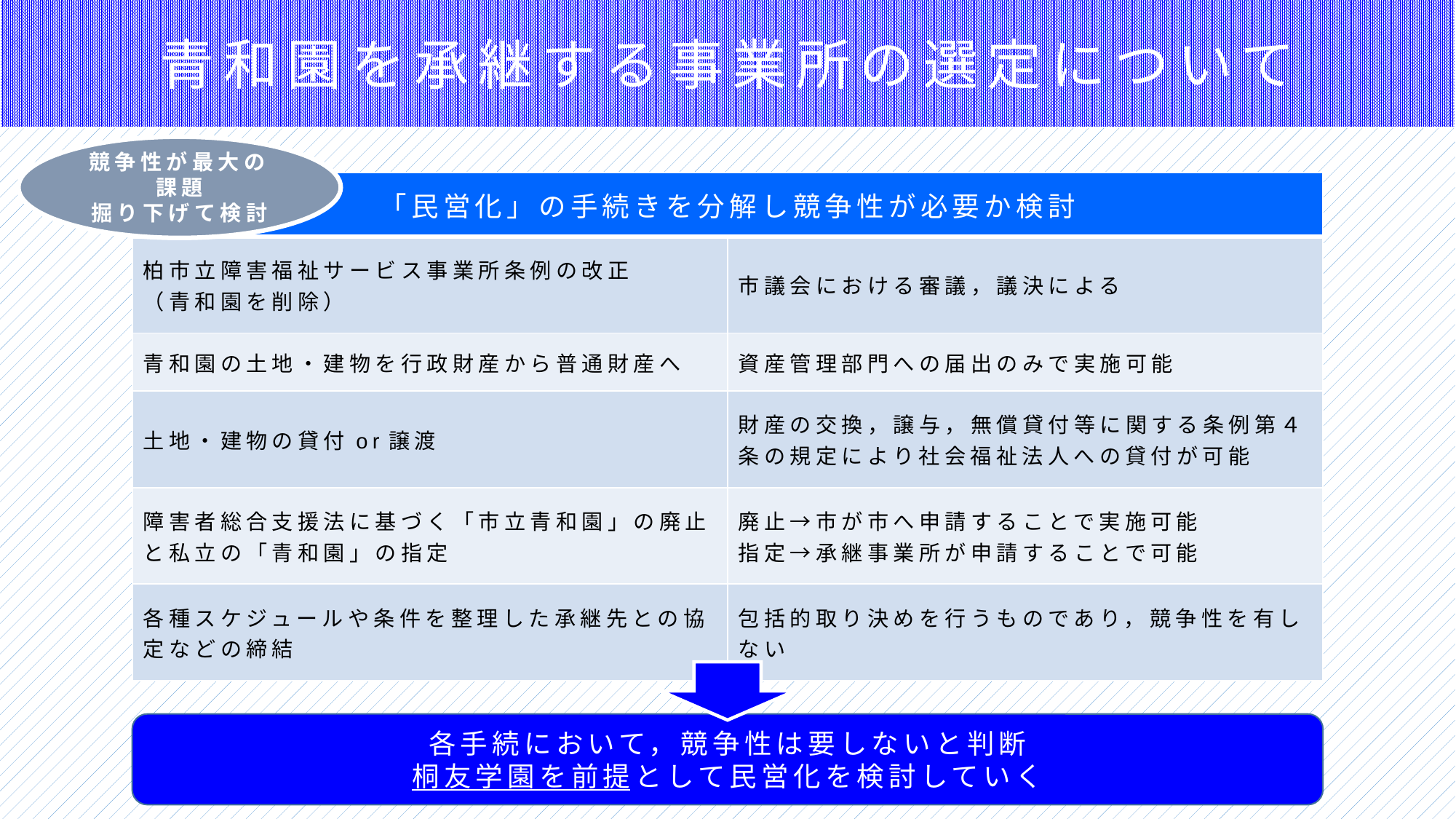

青和園を承継する事業所の選定について
競争性が最大の課題
掘り下げて検討
| 「民営化」の手続きを分解し競争性が必要か検討 |  |
| --- | --- |
| 柏市立障害福祉サービス事業所条例の改正 （青和園を削除） | 市議会における審議，議決による |
| 青和園の土地・建物を行政財産から普通財産へ | 資産管理部門への届出のみで実施可能 |
| 土地・建物の貸付or譲渡 | 財産の交換，譲与，無償貸付等に関する条例第４条の規定により社会福祉法人への貸付が可能 |
| 障害者総合支援法に基づく「市立青和園」の廃止と私立の「青和園」の指定 | 廃止→市が市へ申請することで実施可能 指定→承継事業所が申請することで可能 |
| 各種スケジュールや条件を整理した承継先との協定などの締結 | 包括的取り決めを行うものであり，競争性を有しない |

各手続において，競争性は要しないと判断
桐友学園を前提として民営化を検討していく